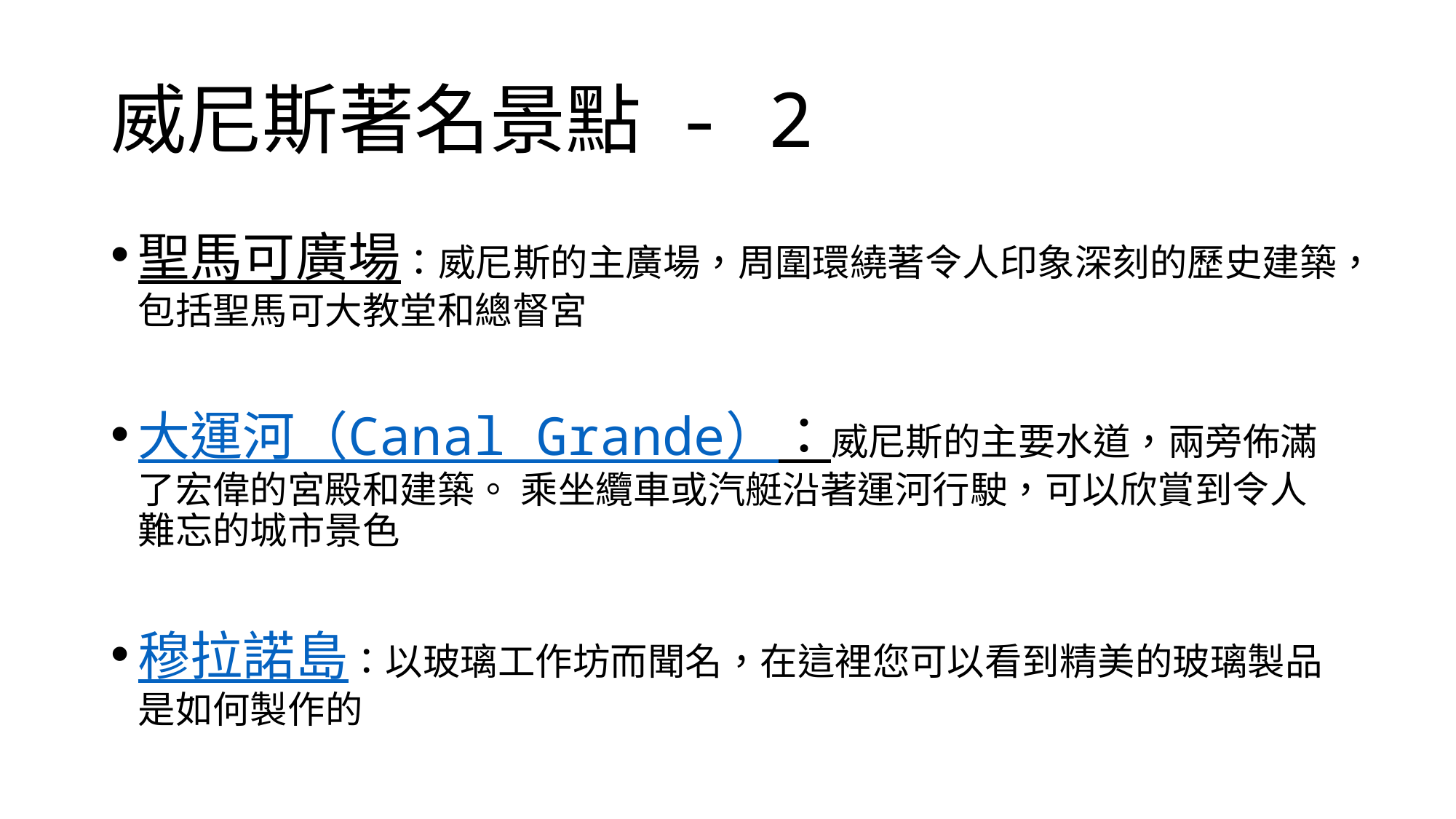

# 威尼斯著名景點 - 2
聖馬可廣場：威尼斯的主廣場，周圍環繞著令人印象深刻的歷史建築，包括聖馬可大教堂和總督宮

大運河（Canal Grande）：威尼斯的主要水道，兩旁佈滿了宏偉的宮殿和建築。 乘坐纜車或汽艇沿著運河行駛，可以欣賞到令人難忘的城市景色

穆拉諾島：以玻璃工作坊而聞名，在這裡您可以看到精美的玻璃製品是如何製作的